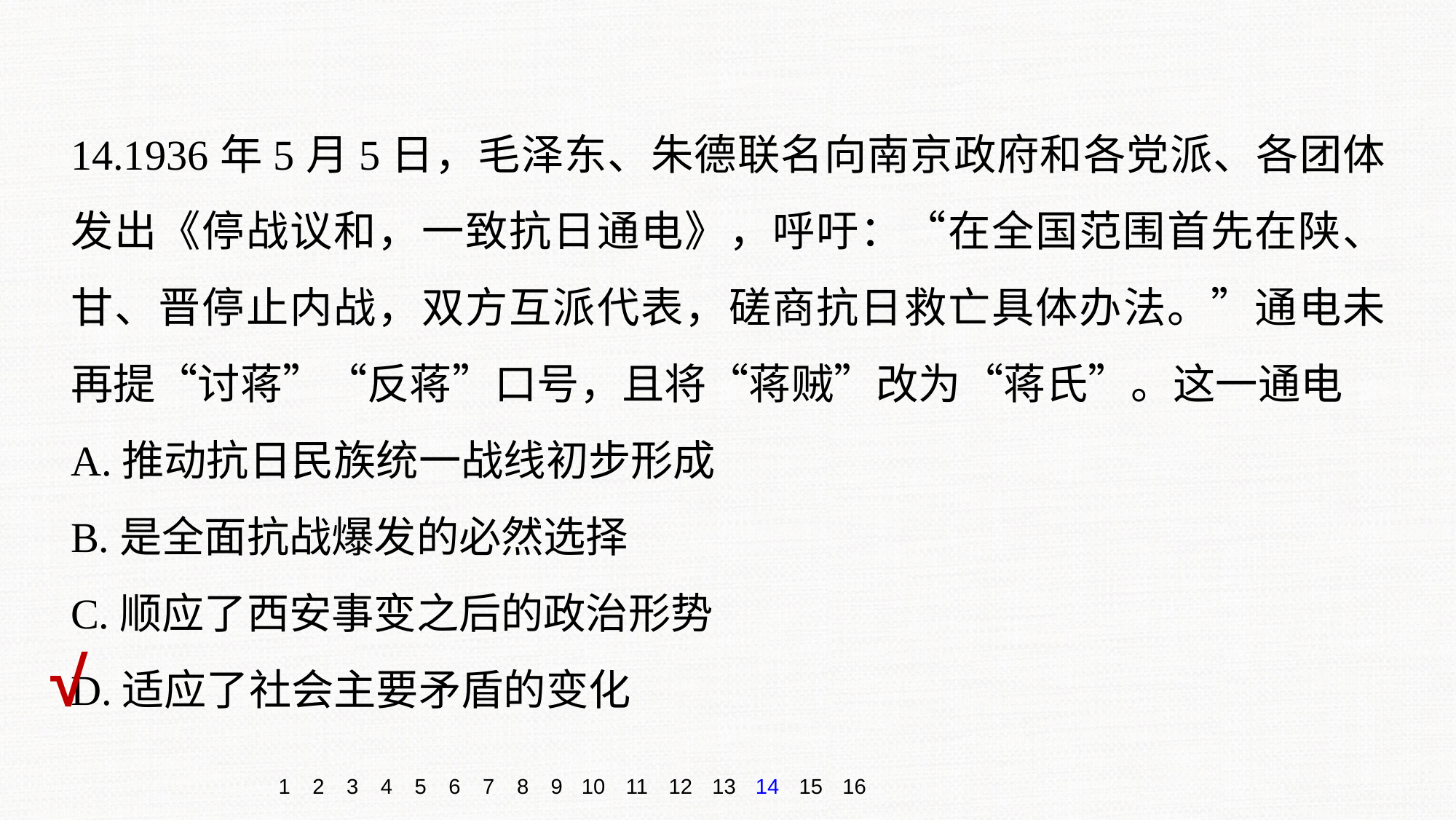

14.1936年5月5日，毛泽东、朱德联名向南京政府和各党派、各团体发出《停战议和，一致抗日通电》，呼吁：“在全国范围首先在陕、甘、晋停止内战，双方互派代表，磋商抗日救亡具体办法。”通电未再提“讨蒋”“反蒋”口号，且将“蒋贼”改为“蒋氏”。这一通电
A.推动抗日民族统一战线初步形成
B.是全面抗战爆发的必然选择
C.顺应了西安事变之后的政治形势
D.适应了社会主要矛盾的变化
√
1
2
3
4
5
6
7
8
9
10
11
12
13
14
15
16